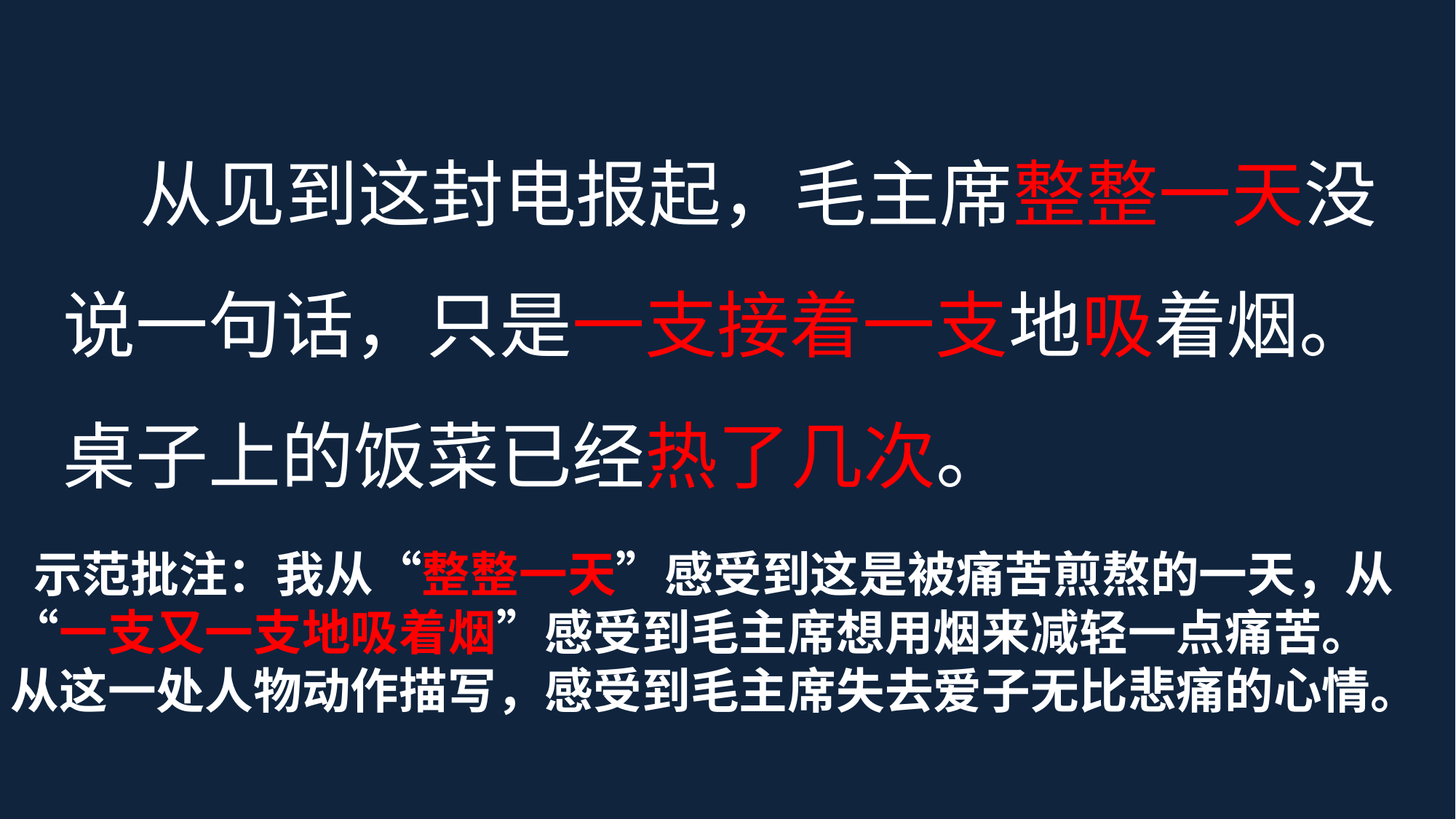

从见到这封电报起，毛主席整整一天没说一句话，只是一支接着一支地吸着烟。桌子上的饭菜已经热了几次。

 示范批注：我从“整整一天”感受到这是被痛苦煎熬的一天，从“一支又一支地吸着烟”感受到毛主席想用烟来减轻一点痛苦。从这一处人物动作描写，感受到毛主席失去爱子无比悲痛的心情。